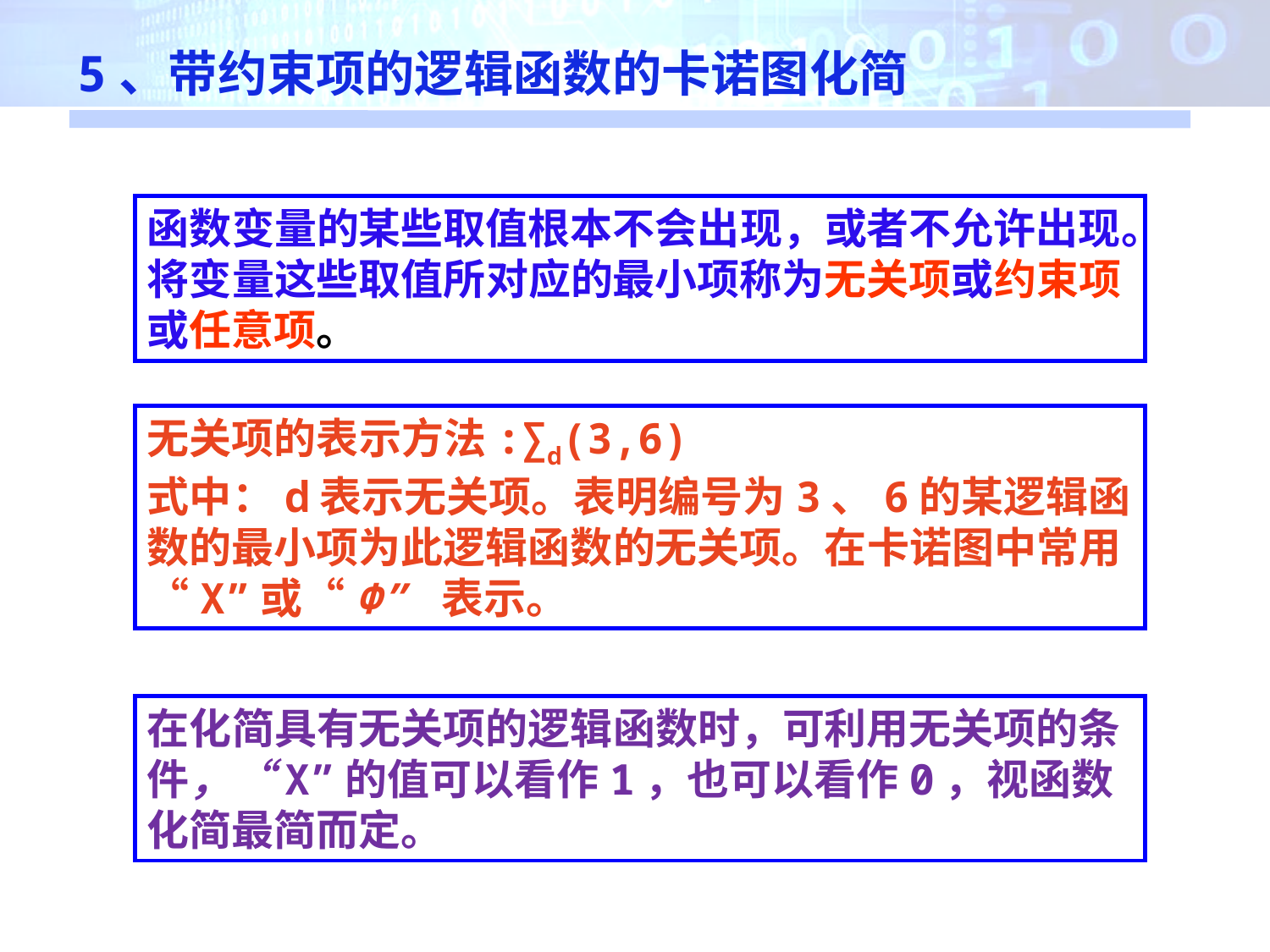

5、带约束项的逻辑函数的卡诺图化简
函数变量的某些取值根本不会出现，或者不允许出现。将变量这些取值所对应的最小项称为无关项或约束项或任意项。
无关项的表示方法:∑d(3,6)
式中：d表示无关项。表明编号为3、6的某逻辑函数的最小项为此逻辑函数的无关项。在卡诺图中常用“X”或“Φ” 表示。
在化简具有无关项的逻辑函数时，可利用无关项的条件，“X”的值可以看作1，也可以看作0，视函数化简最简而定。